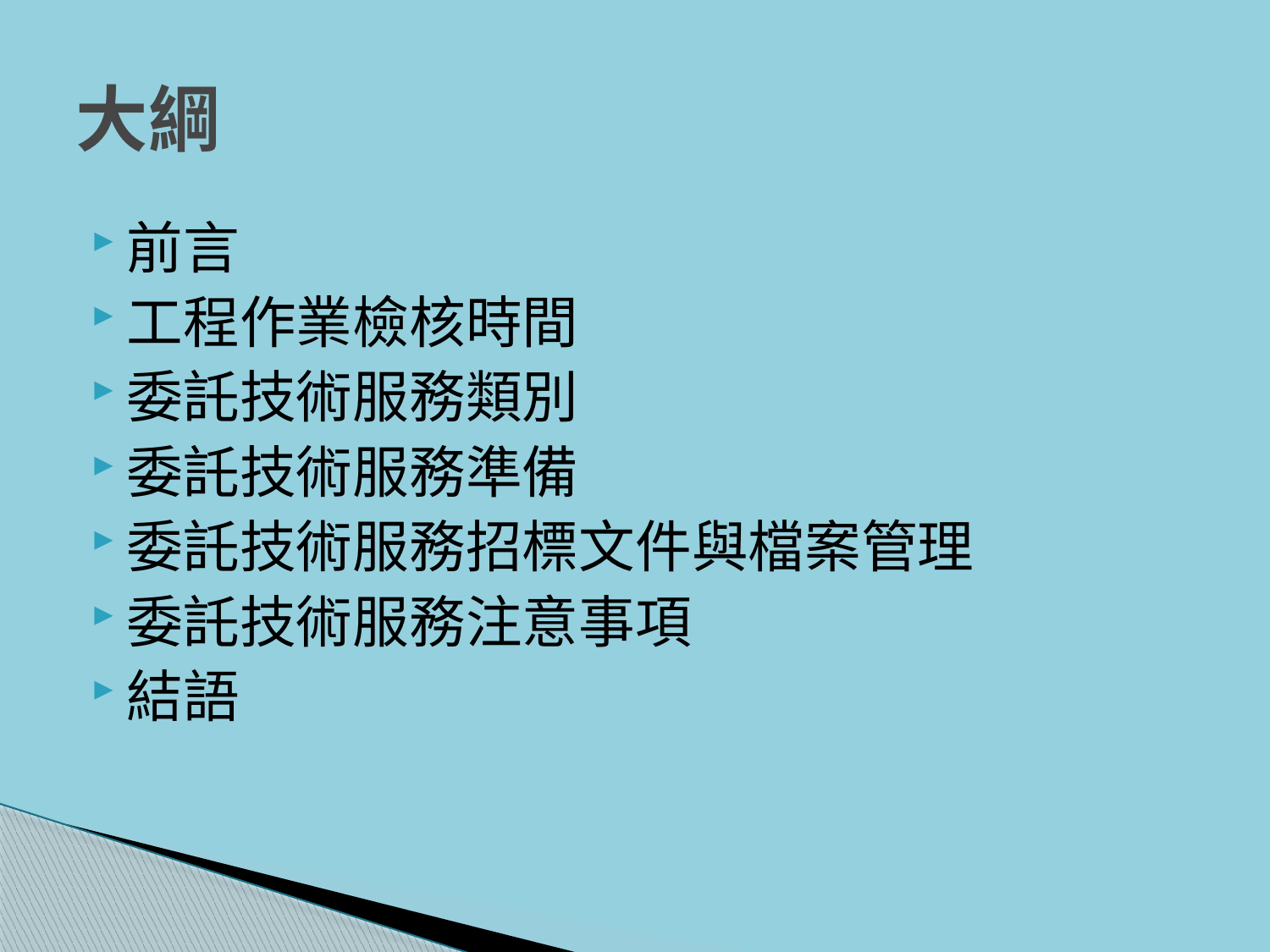

# 大綱
前言
工程作業檢核時間
委託技術服務類別
委託技術服務準備
委託技術服務招標文件與檔案管理
委託技術服務注意事項
結語